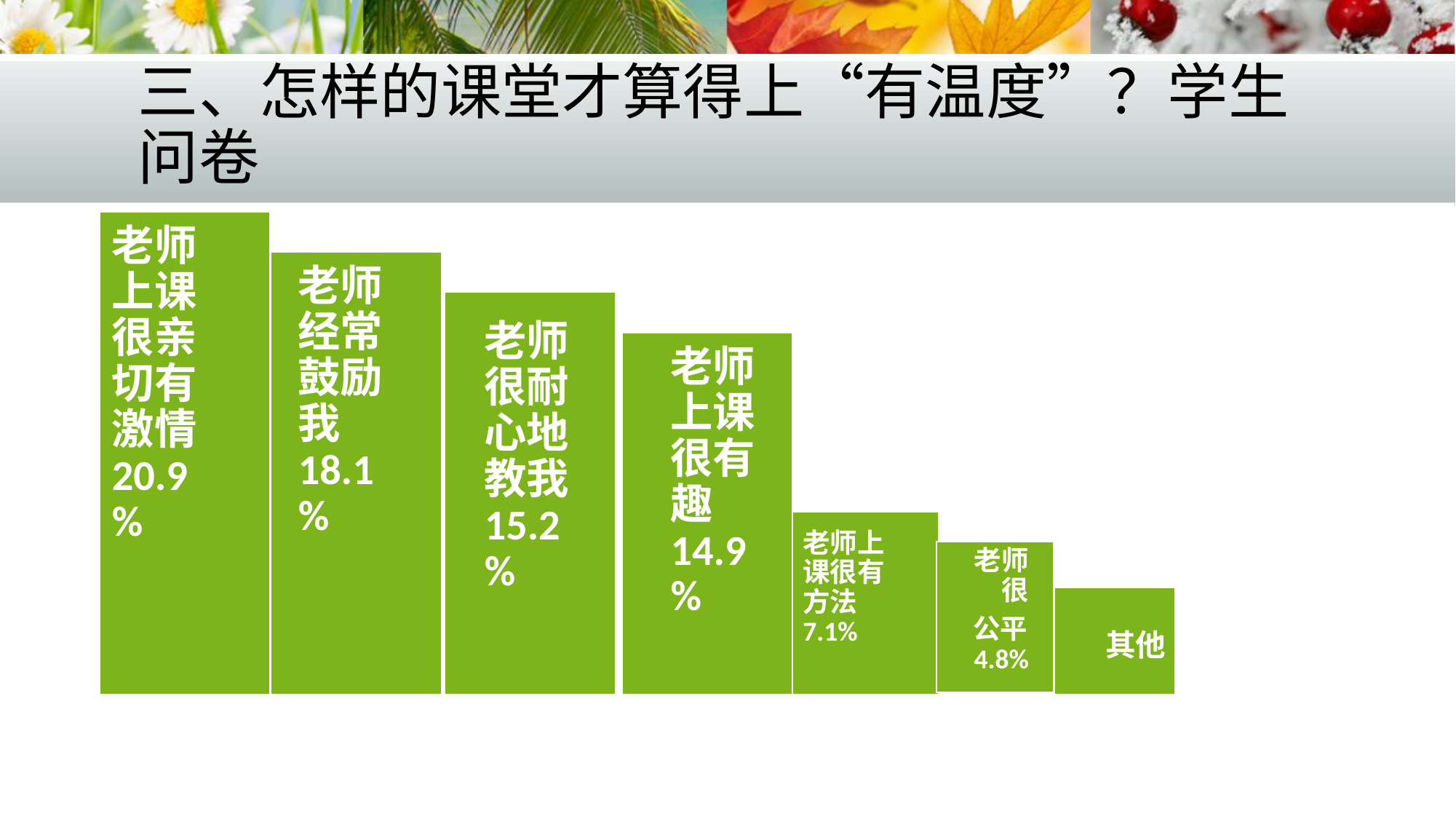

# 三、怎样的课堂才算得上“有温度”？学生问卷

老师很
公平4.8%

其他

老师上课很亲切有激情20.9%
老师经常鼓励我18.1%
老师很耐心地教我15.2%
老师上课很有趣14.9%
老师上课很有方法7.1%